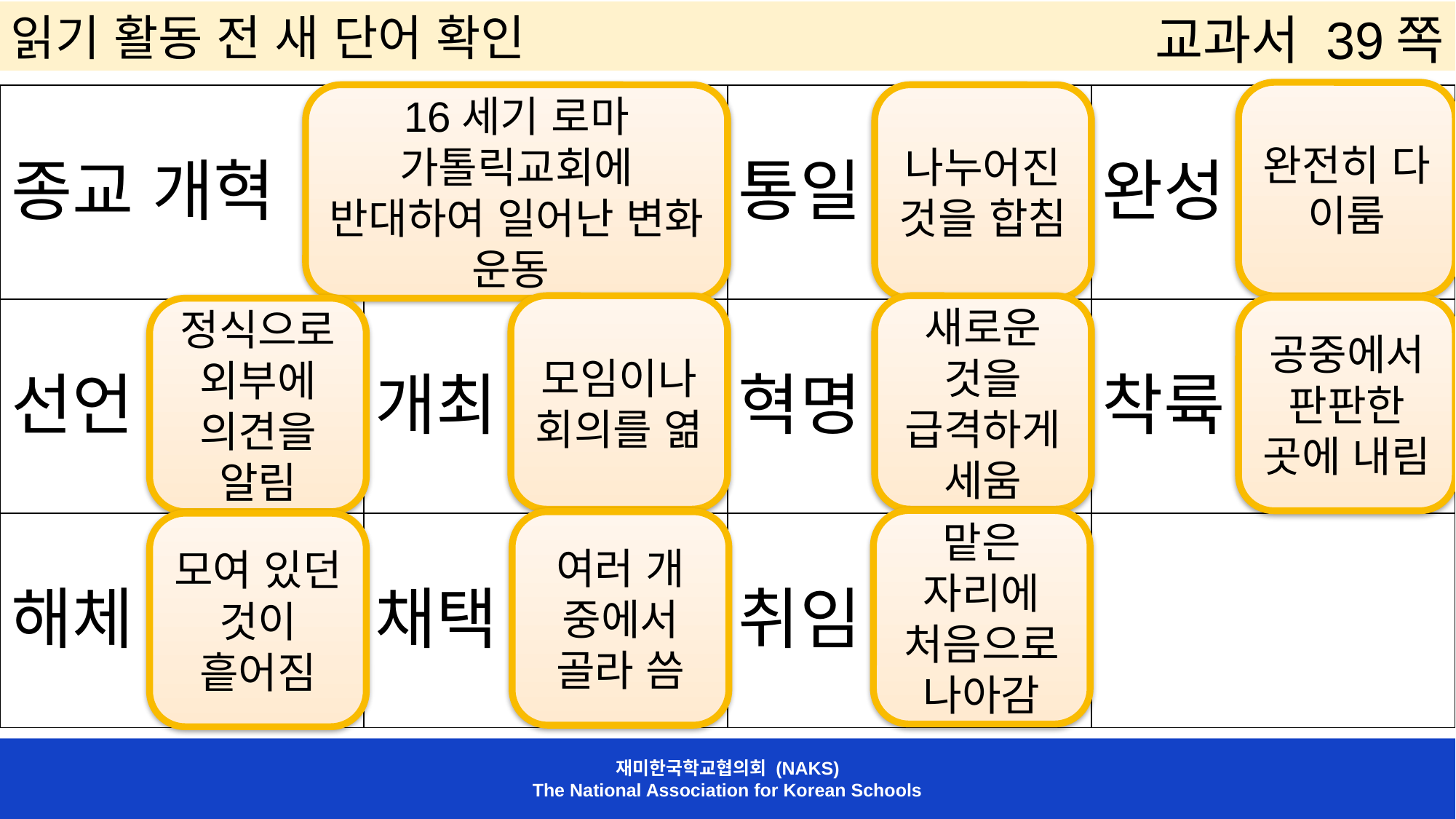

읽기 활동 전 새 단어 확인
교과서 39쪽
완전히 다 이룸
16세기 로마 가톨릭교회에 반대하여 일어난 변화 운동
나누어진 것을 합침
| 종교 개혁 |  | 통일 | 완성 |
| --- | --- | --- | --- |
| 선언 | 개최 | 혁명 | 착륙 |
| 해체 | 채택 | 취임 |  |
모임이나 회의를 엶
새로운 것을 급격하게 세움
공중에서 판판한 곳에 내림
정식으로 외부에 의견을 알림
맡은 자리에 처음으로 나아감
여러 개 중에서 골라 씀
모여 있던 것이 흩어짐
재미한국학교협의회 (NAKS)
The National Association for Korean Schools